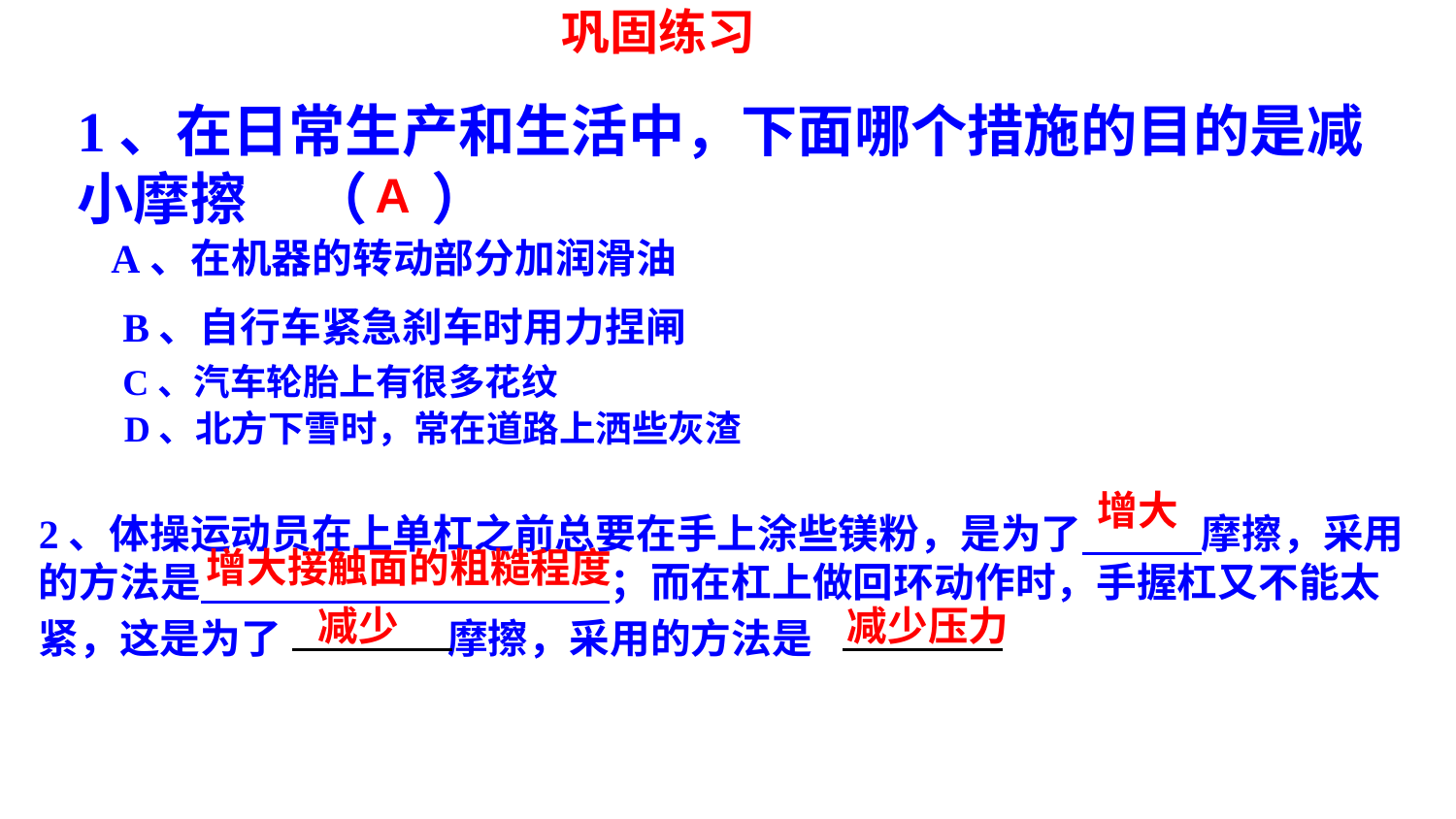

巩固练习
1、在日常生产和生活中，下面哪个措施的目的是减小摩擦     （     ）
A
A、在机器的转动部分加润滑油
B、自行车紧急刹车时用力捏闸
C、汽车轮胎上有很多花纹
D、北方下雪时，常在道路上洒些灰渣
增大
2、体操运动员在上单杠之前总要在手上涂些镁粉，是为了             摩擦，采用的方法是                                        　；而在杠上做回环动作时，手握杠又不能太紧，这是为了                  摩擦，采用的方法是
增大接触面的粗糙程度
减少
减少压力